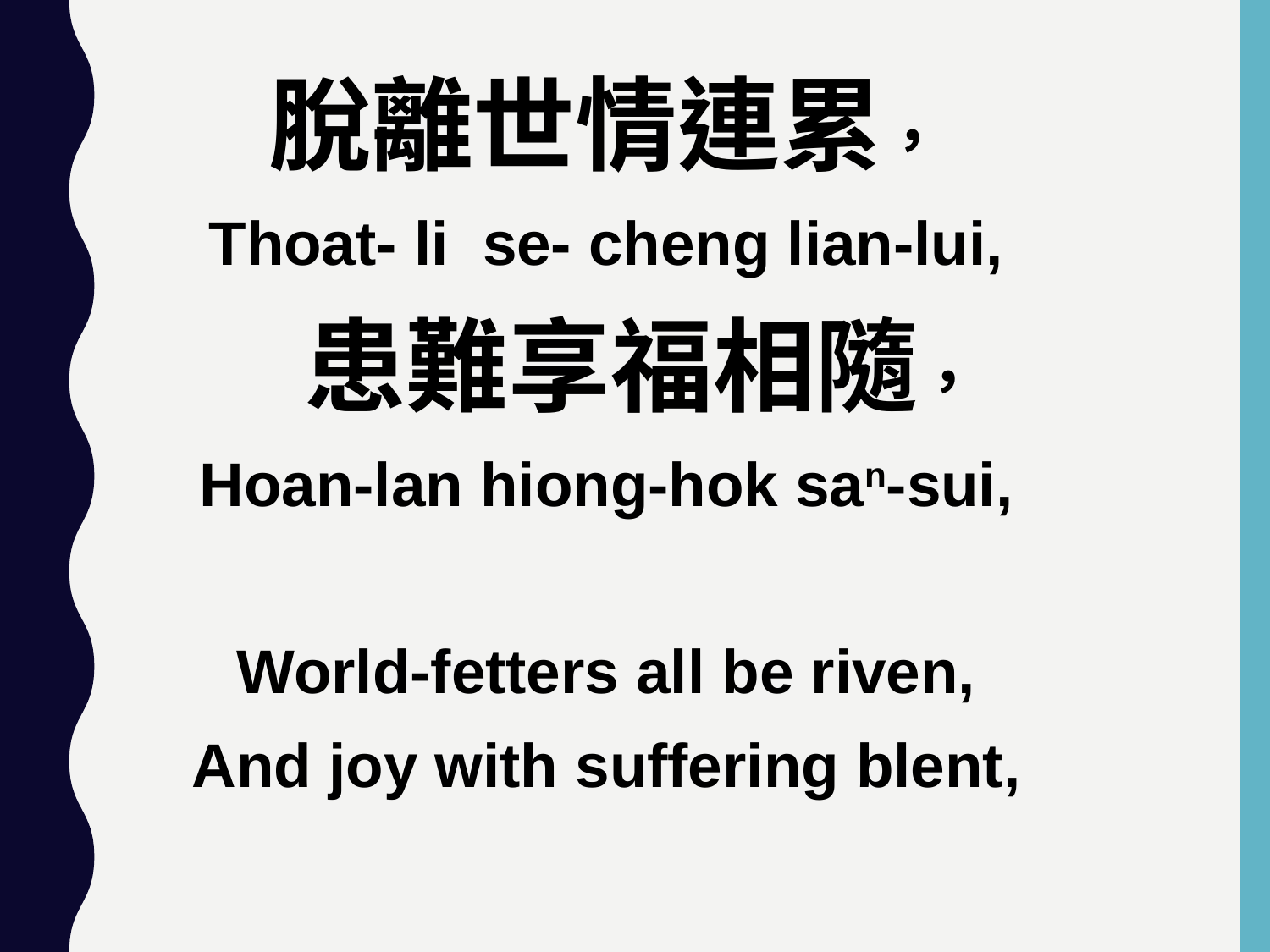

脫離世情連累，
Thoat- li  se- cheng lian-lui,
  患難享福相隨，
Hoan-lan hiong-hok san-sui,

World-fetters all be riven,
And joy with suffering blent,